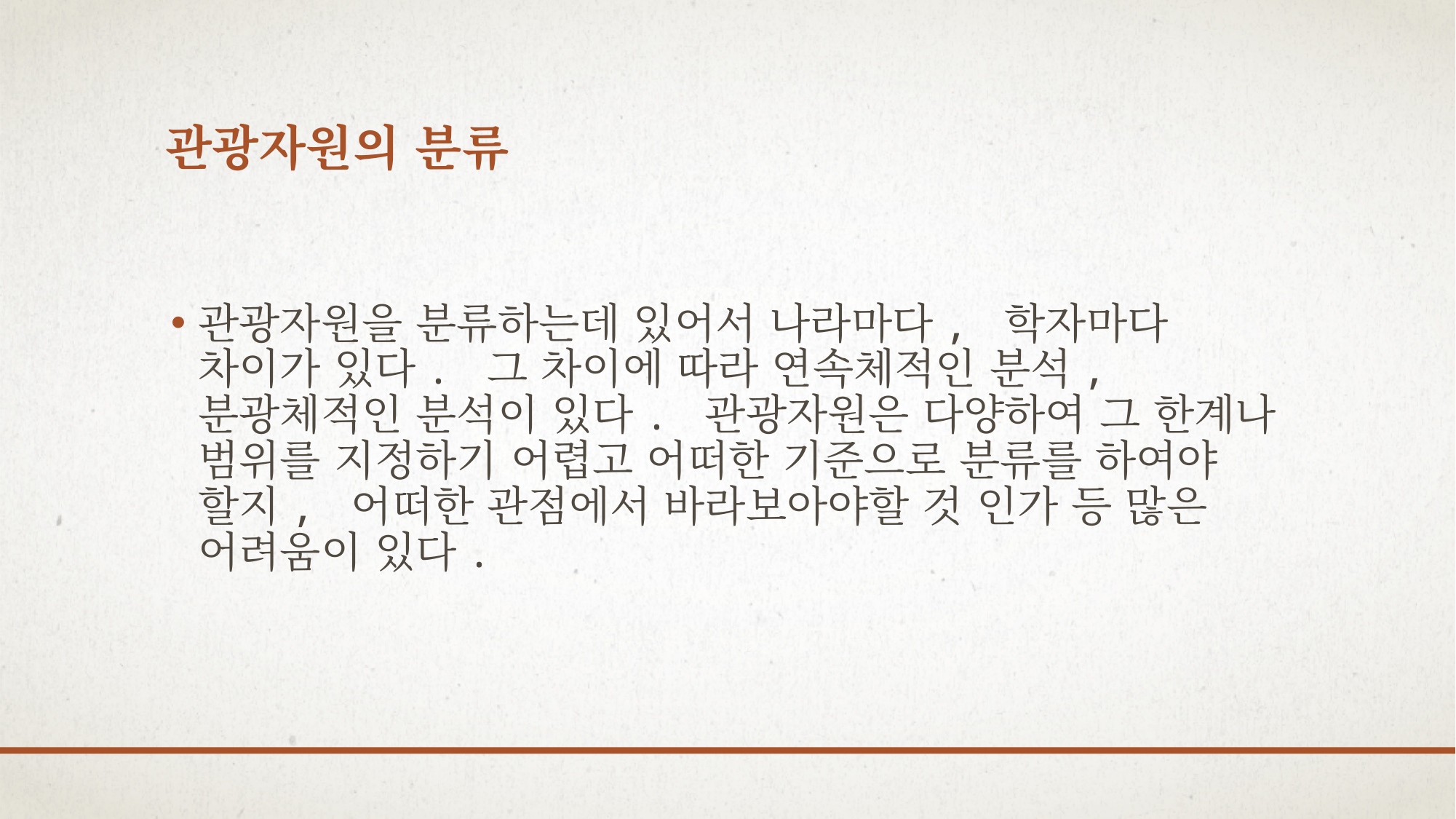

# 관광자원의 분류

관광자원을 분류하는데 있어서 나라마다, 학자마다 차이가 있다. 그 차이에 따라 연속체적인 분석, 분광체적인 분석이 있다. 관광자원은 다양하여 그 한계나 범위를 지정하기 어렵고 어떠한 기준으로 분류를 하여야 할지, 어떠한 관점에서 바라보아야할 것 인가 등 많은 어려움이 있다.